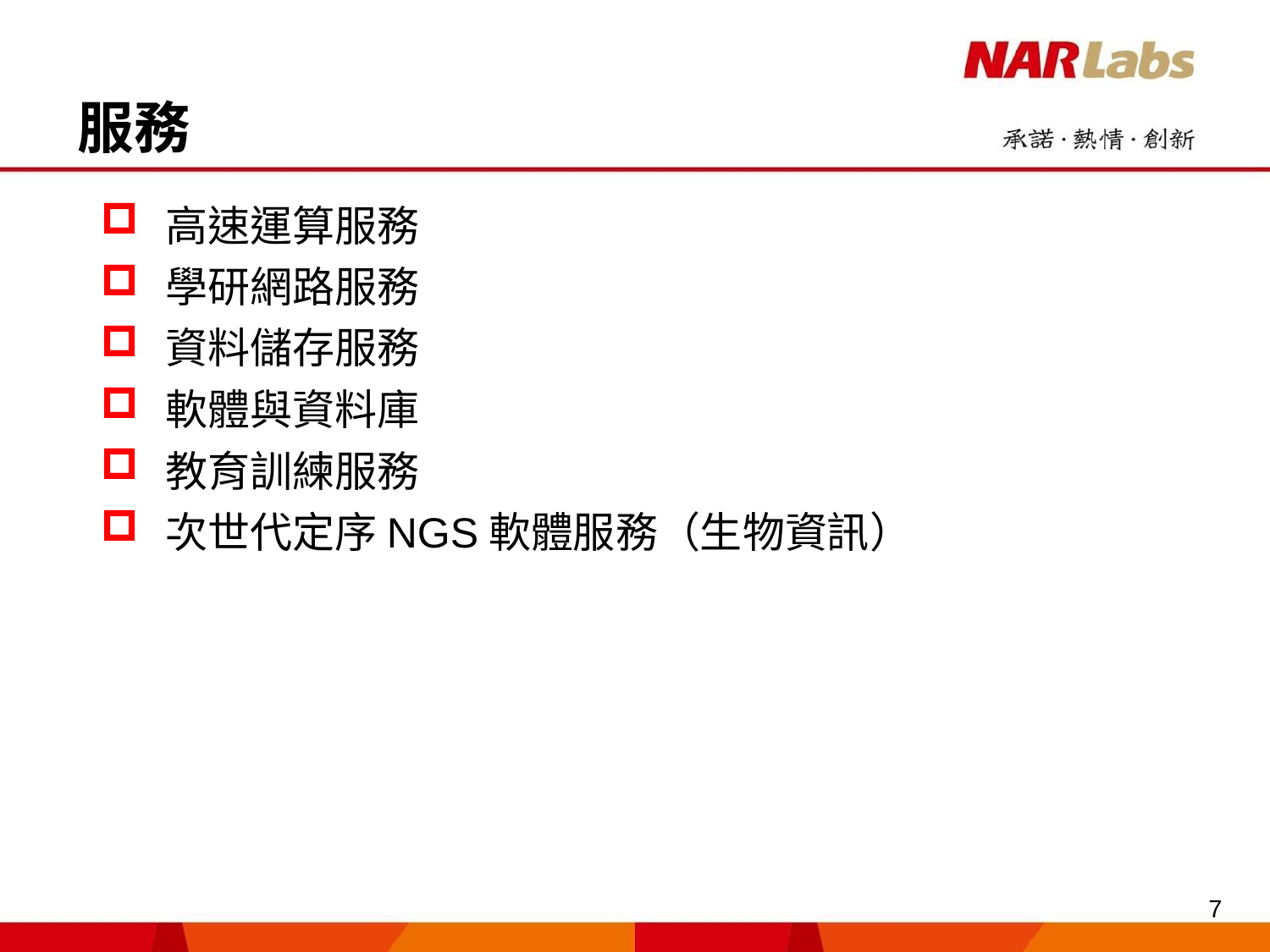

# 服務
高速運算服務
學研網路服務
資料儲存服務
軟體與資料庫
教育訓練服務
次世代定序NGS軟體服務（生物資訊）

7